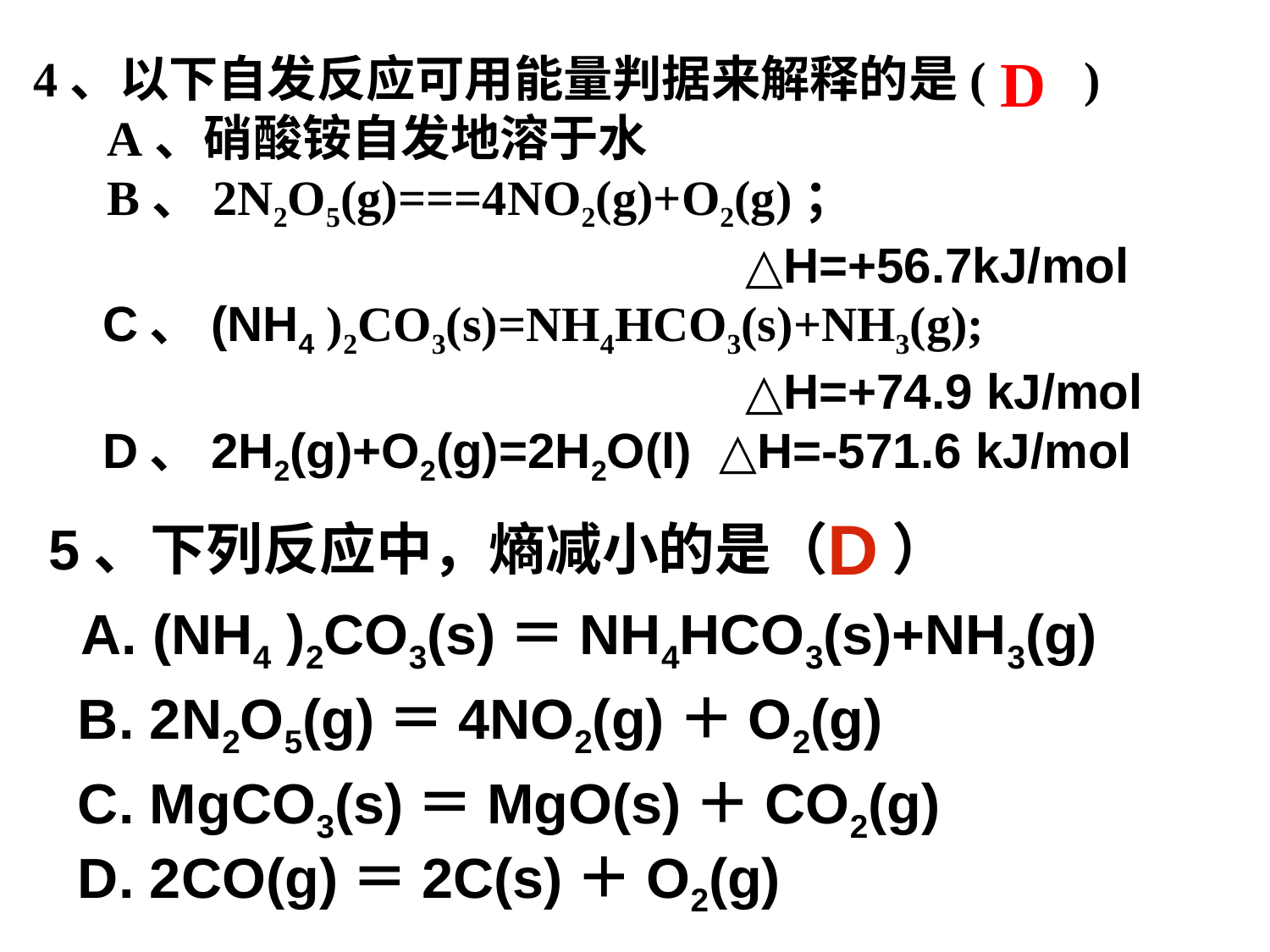

D
4、以下自发反应可用能量判据来解释的是(        )
      A、硝酸铵自发地溶于水
      B、2N2O5(g)===4NO2(g)+O2(g)；
                                                          △H=+56.7kJ/mol
     C、(NH4 )2CO3(s)=NH4HCO3(s)+NH3(g);
                                                          △H=+74.9 kJ/mol
     D、2H2(g)+O2(g)=2H2O(l)  △H=-571.6 kJ/mol
D
5、下列反应中，熵减小的是（     ）
A. (NH4 )2CO3(s)＝NH4HCO3(s)+NH3(g)
B. 2N2O5(g)＝4NO2(g)＋O2(g)
C. MgCO3(s)＝MgO(s)＋CO2(g)
D. 2CO(g)＝2C(s)＋O2(g)